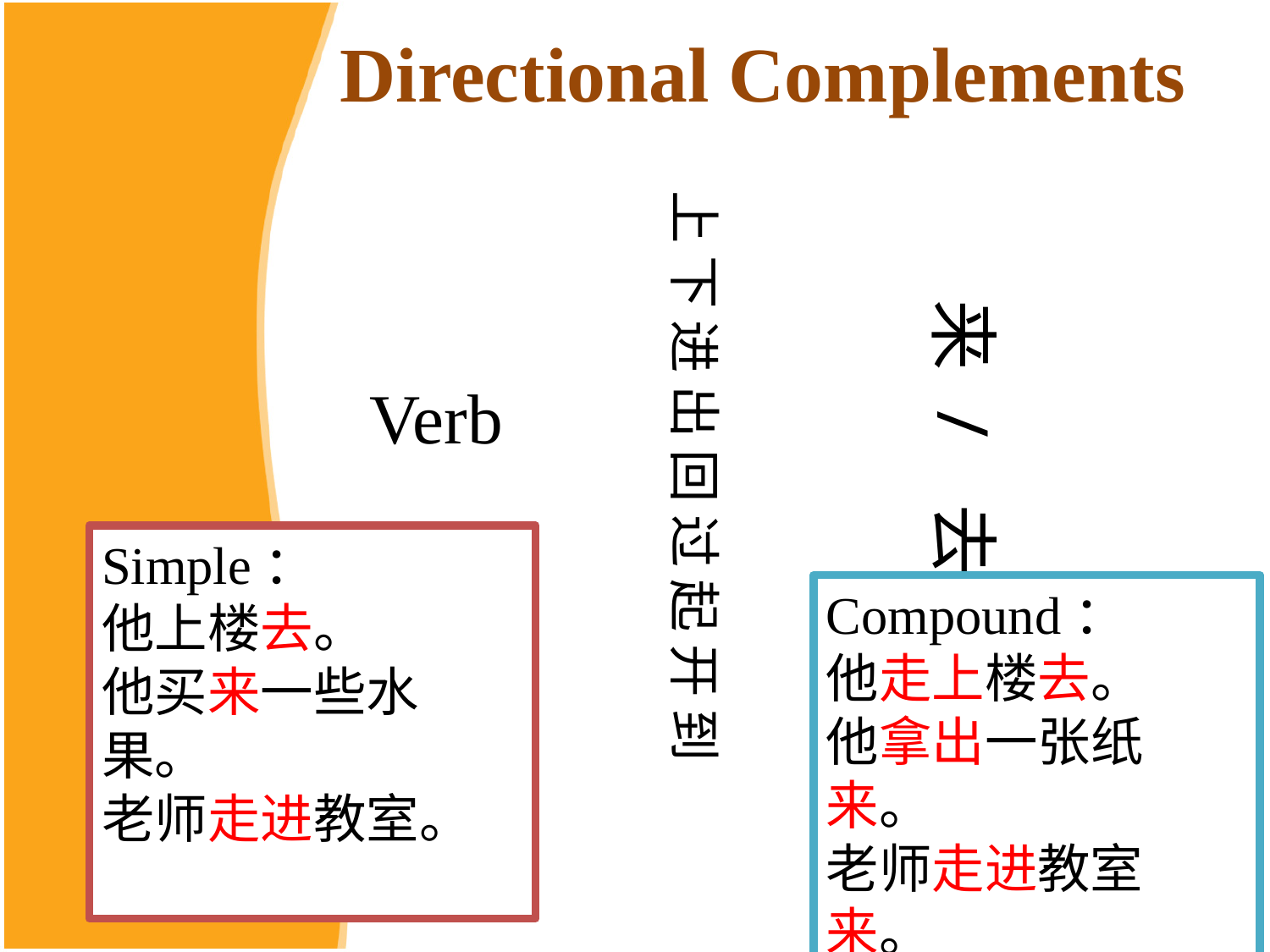

# Directional Complements
上 下 进 出 回 过 起 开 到
来 / 去
Verb
Simple：
他上楼去。
他买来一些水果。
老师走进教室。

Compound：
他走上楼去。
他拿出一张纸来。
老师走进教室来。